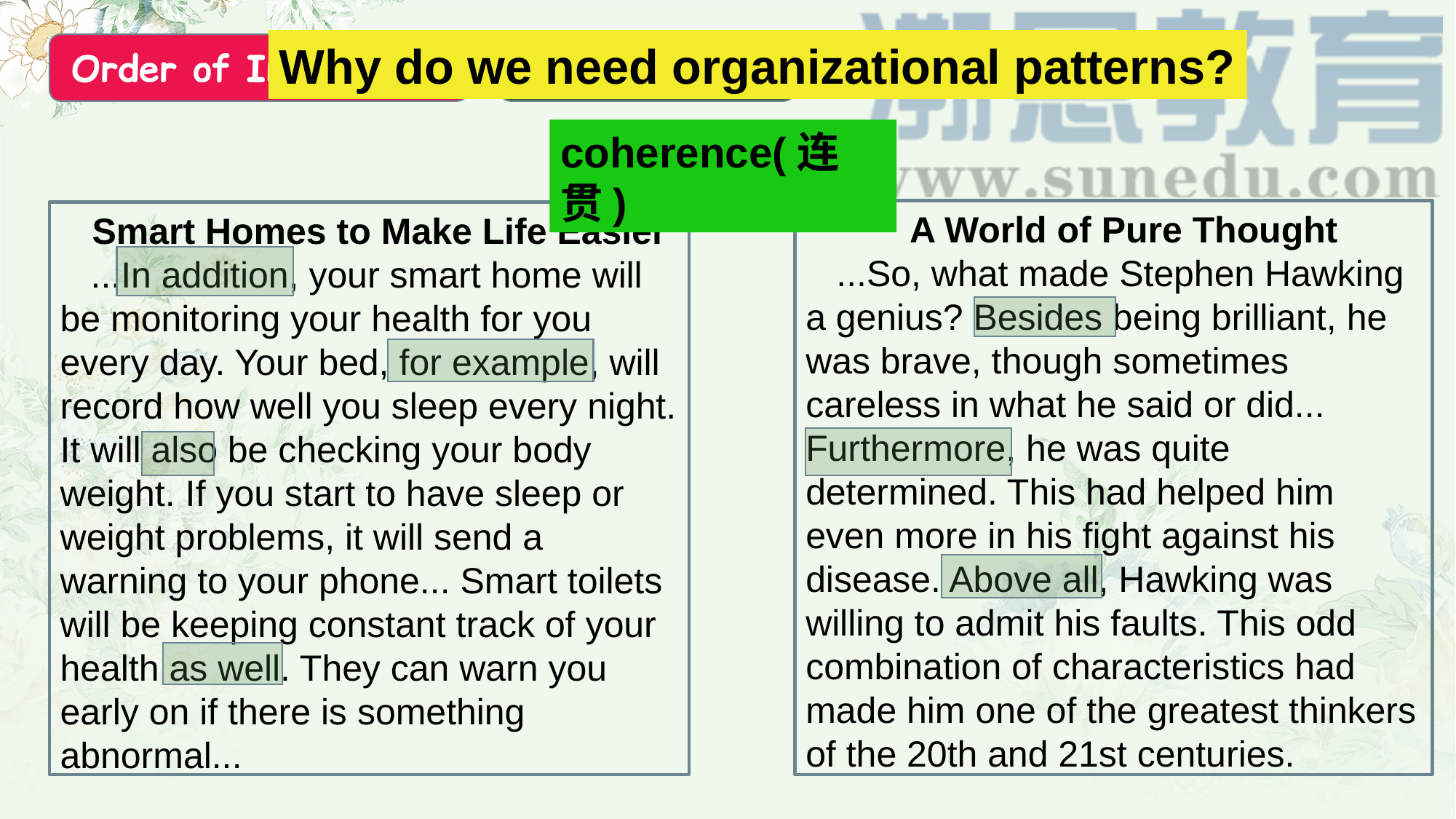

Why do we need organizational patterns?
Order of Importance
Logical Order
coherence(连贯)
  A World of Pure Thought
   ...So, what made Stephen Hawking a genius? Besides being brilliant, he was brave, though sometimes careless in what he said or did... Furthermore, he was quite determined. This had helped him even more in his fight against his disease. Above all, Hawking was willing to admit his faults. This odd combination of characteristics had made him one of the greatest thinkers of the 20th and 21st centuries.
  Smart Homes to Make Life Easier
   ...In addition, your smart home will be monitoring your health for you every day. Your bed, for example, will record how well you sleep every night. It will also be checking your body weight. If you start to have sleep or weight problems, it will send a warning to your phone... Smart toilets will be keeping constant track of your health as well. They can warn you early on if there is something abnormal...